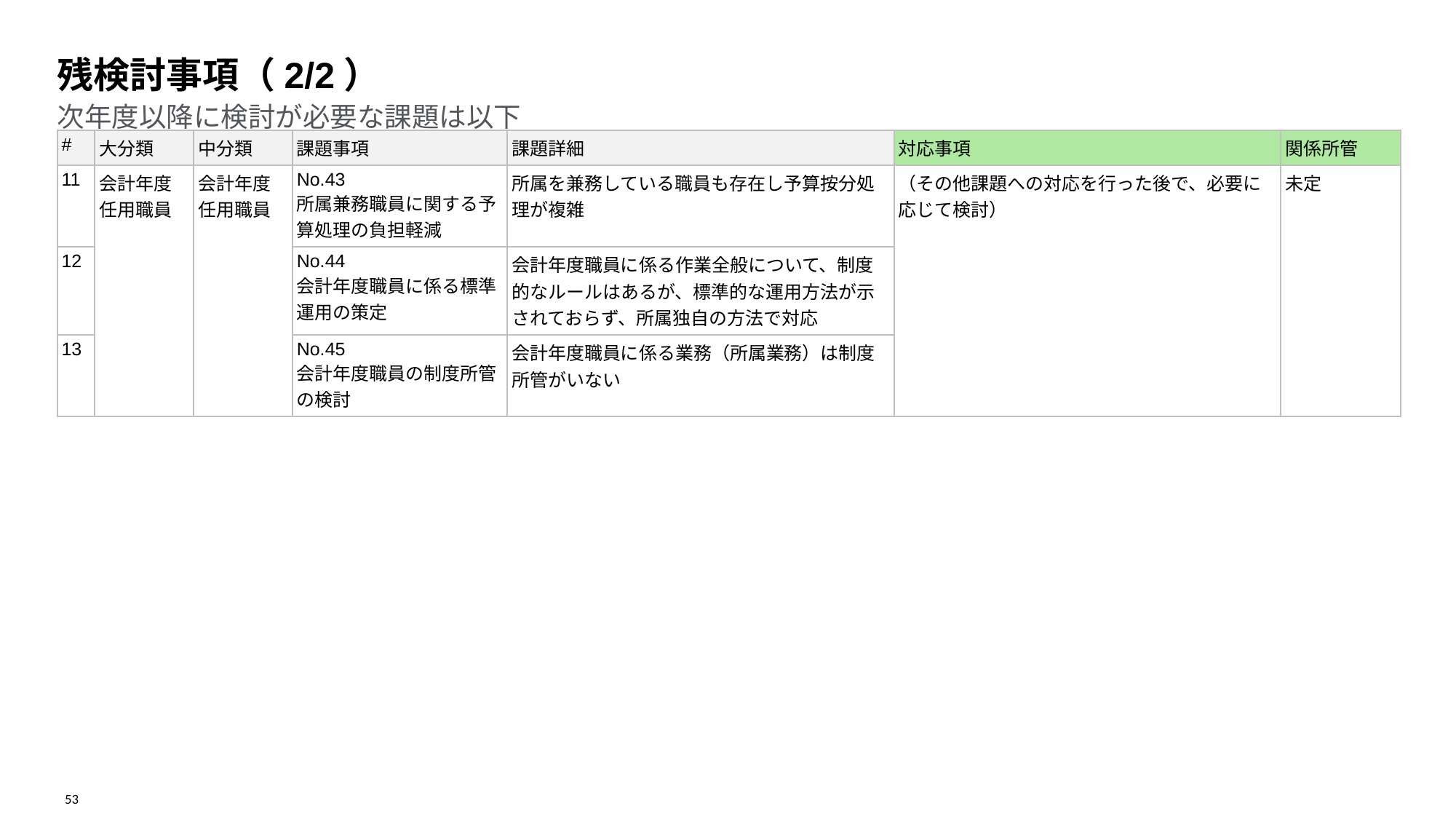

残検討事項（2/2）
# 次年度以降に検討が必要な課題は以下
| # | 大分類 | 中分類 | 課題事項 | 課題詳細 | 対応事項 | 関係所管 |
| --- | --- | --- | --- | --- | --- | --- |
| 11 | 会計年度任用職員 | 会計年度任用職員 | No.43 所属兼務職員に関する予算処理の負担軽減 | 所属を兼務している職員も存在し予算按分処理が複雑 | （その他課題への対応を行った後で、必要に応じて検討） | 未定 |
| 12 |  |  | No.44 会計年度職員に係る標準運用の策定 | 会計年度職員に係る作業全般について、制度的なルールはあるが、標準的な運用方法が示されておらず、所属独自の方法で対応 |  |  |
| 13 |  |  | No.45 会計年度職員の制度所管の検討 | 会計年度職員に係る業務（所属業務）は制度所管がいない |  |  |
53